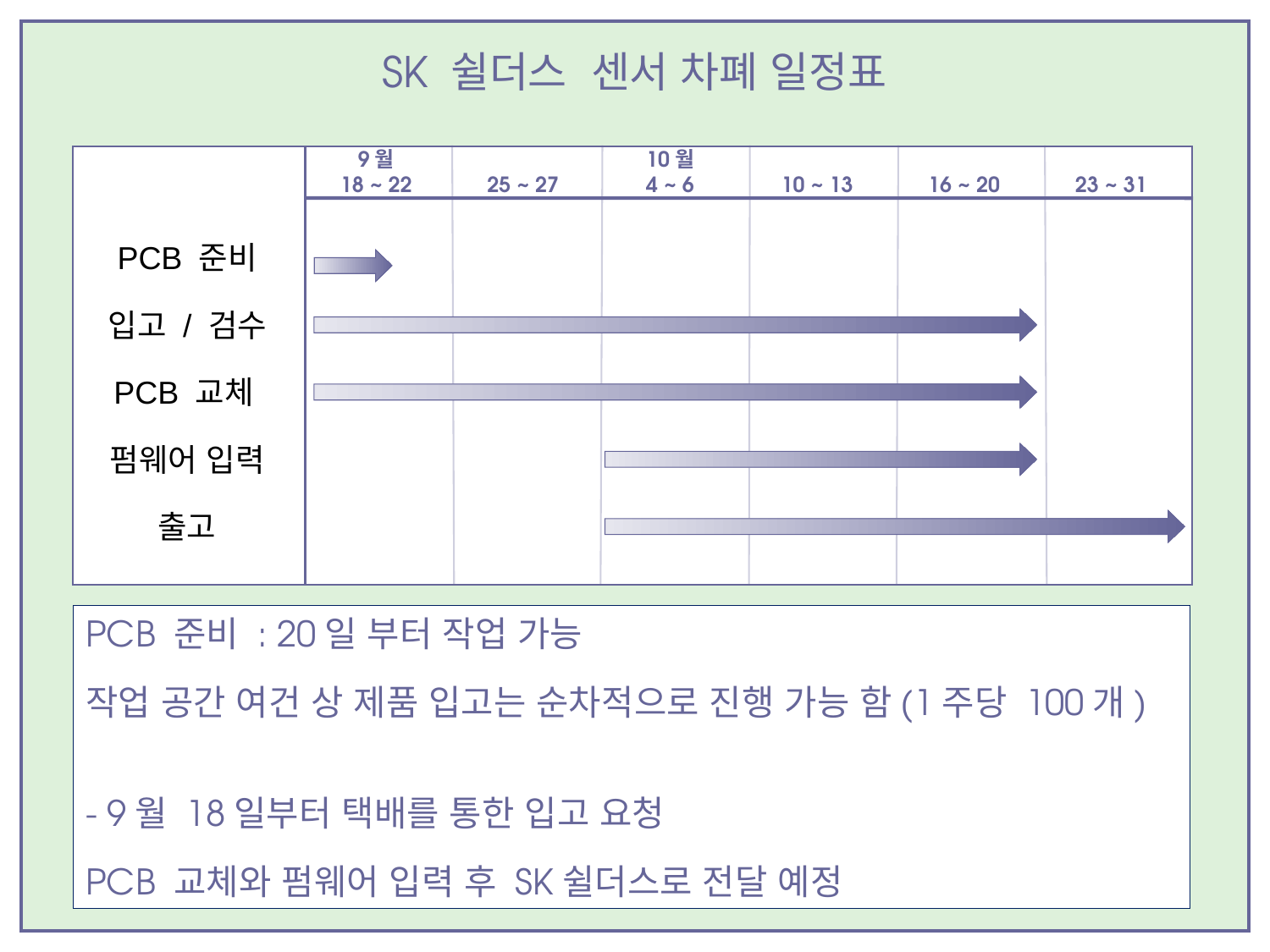

# SK 쉴더스  센서 차폐 일정표

9월
18 ~ 22

25 ~ 27
10월
4 ~ 6

10 ~ 13

16 ~ 20

23 ~ 31

PCB 준비

입고 / 검수

PCB 교체

펌웨어 입력

출고

PCB 준비 : 20일 부터 작업 가능
작업 공간 여건 상 제품 입고는 순차적으로 진행 가능 함(1주당 100개)
- 9월 18일부터 택배를 통한 입고 요청
PCB 교체와 펌웨어 입력 후 SK쉴더스로 전달 예정